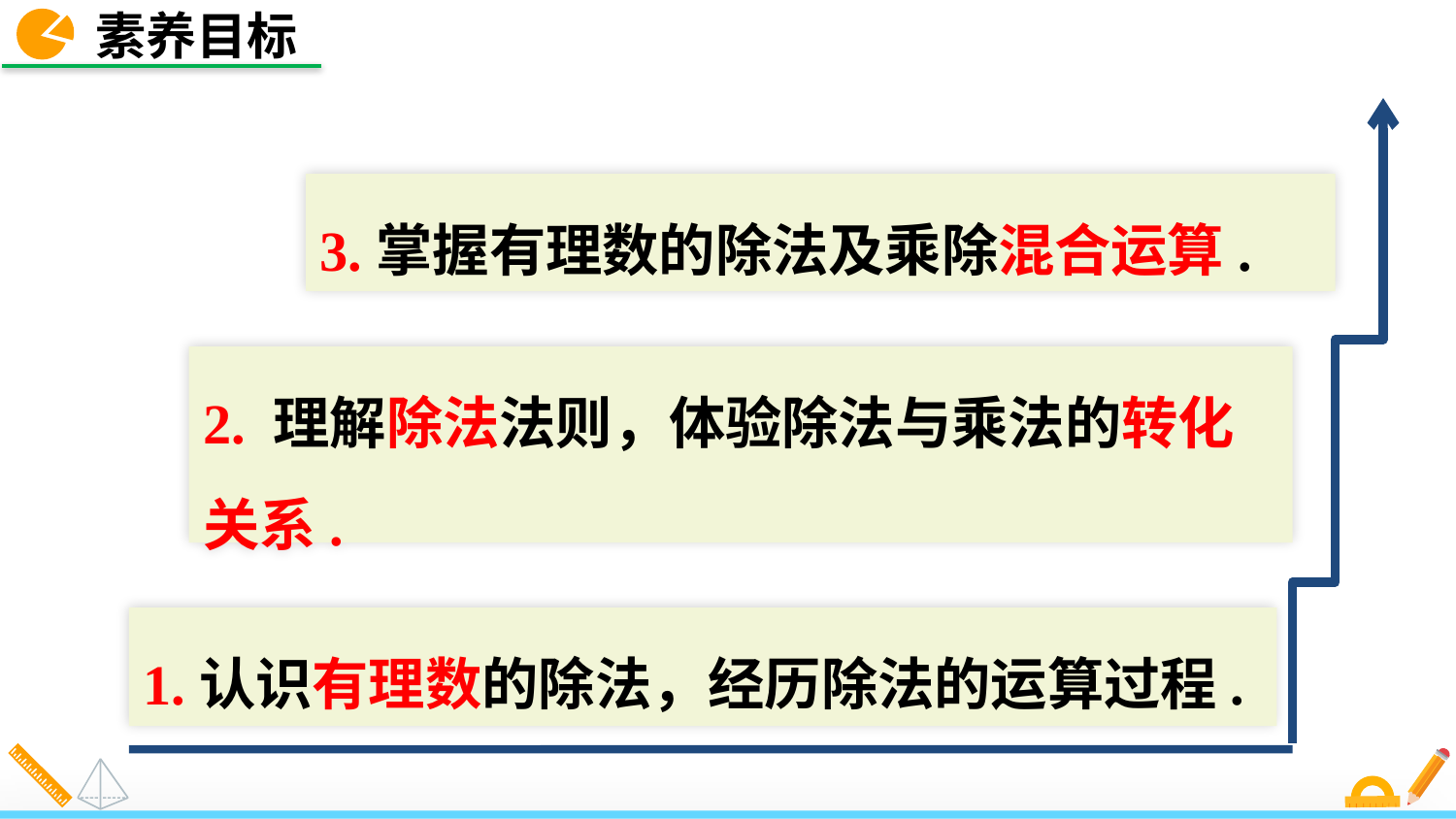

素养目标

3.掌握有理数的除法及乘除混合运算.
2. 理解除法法则，体验除法与乘法的转化关系.
1.认识有理数的除法，经历除法的运算过程.